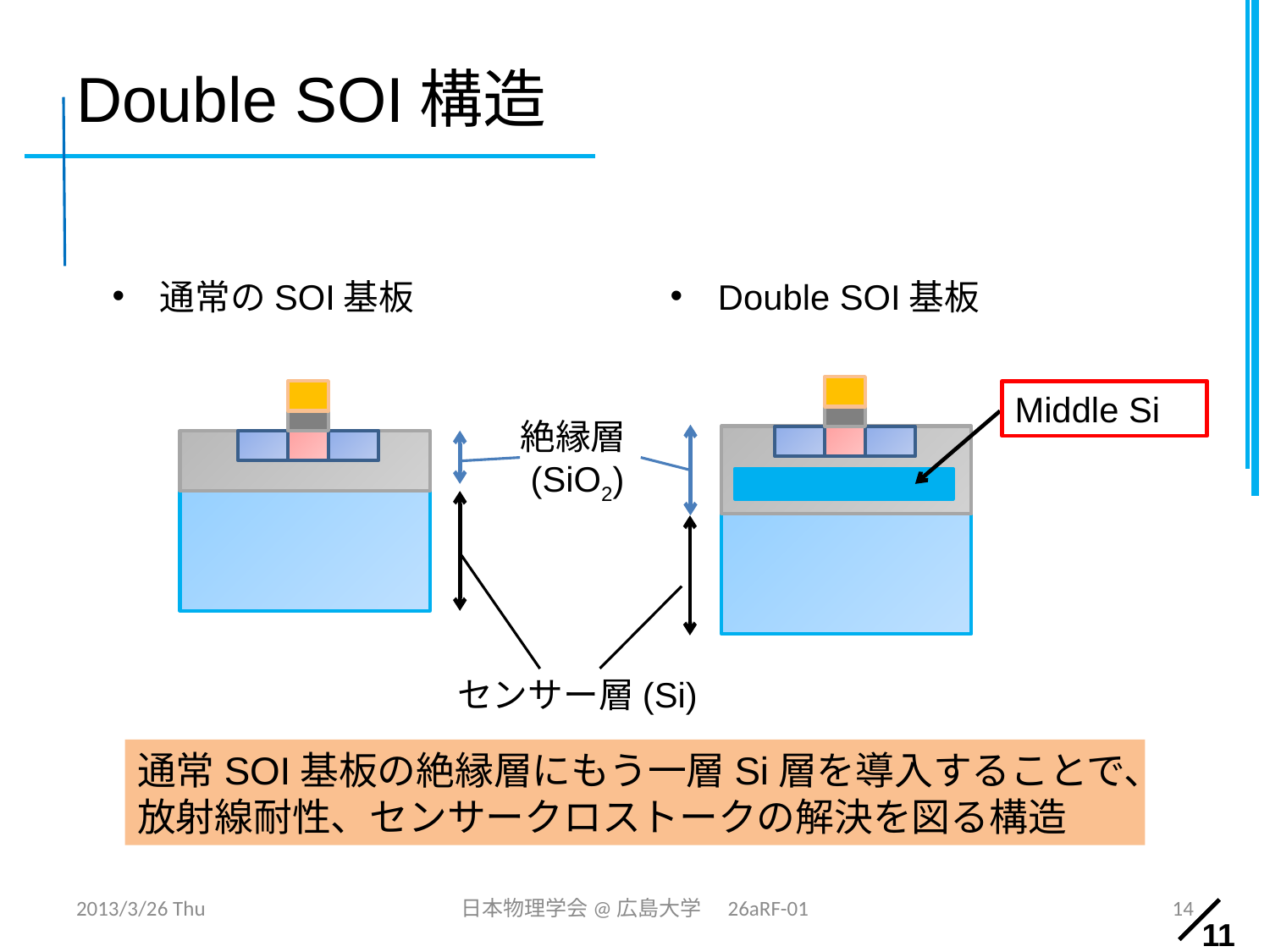

# Double SOI構造
通常のSOI基板
Double SOI基板

Middle Si

絶縁層(SiO2)

センサー層(Si)
通常SOI基板の絶縁層にもう一層Si層を導入することで、放射線耐性、センサークロストークの解決を図る構造
2013/3/26 Thu
日本物理学会@広島大学　26aRF-01
14